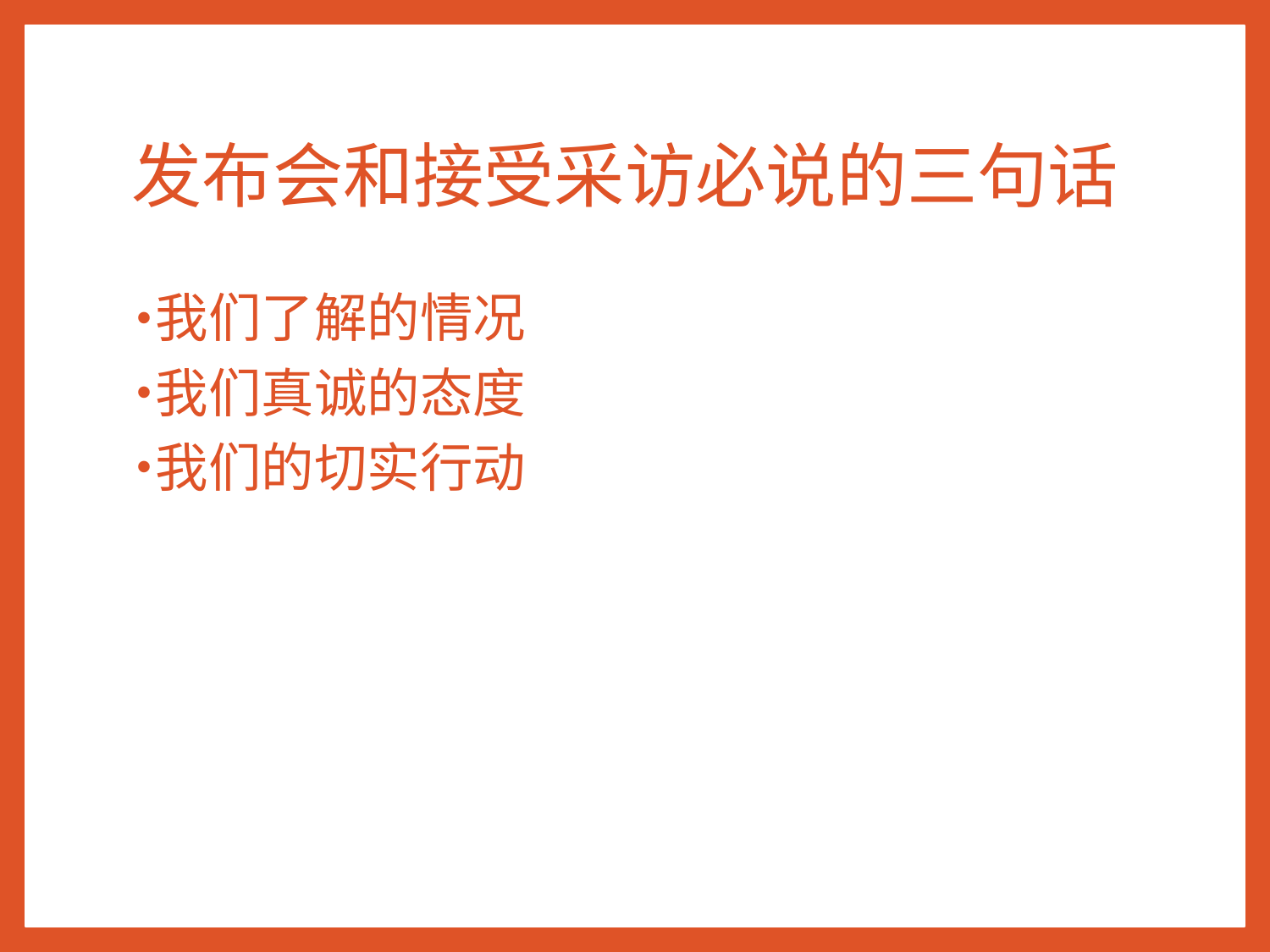

# 发布会和接受采访必说的三句话
我们了解的情况
我们真诚的态度
我们的切实行动